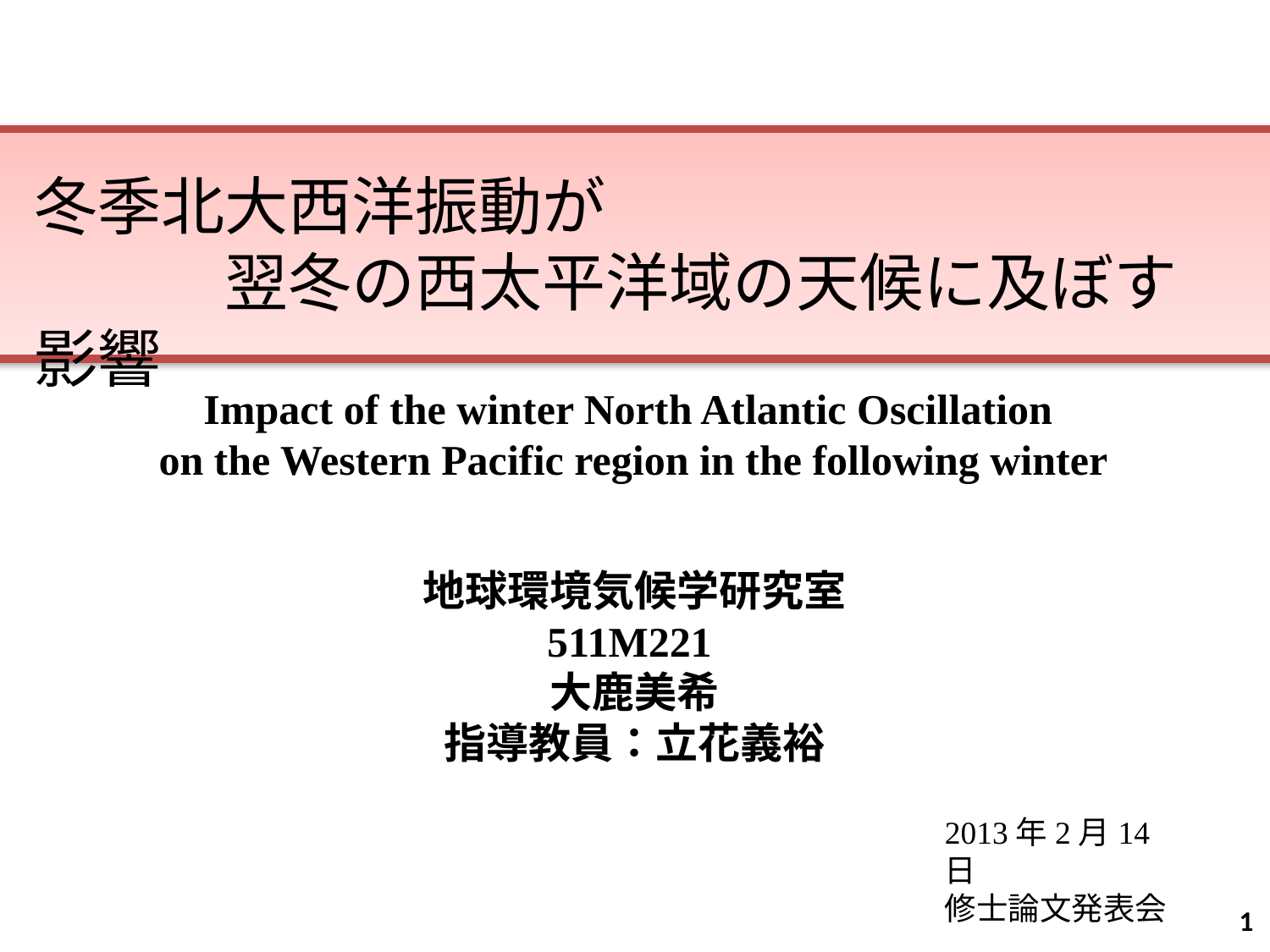

冬季北大西洋振動が
　　　翌冬の西太平洋域の天候に及ぼす影響
Impact of the winter North Atlantic Oscillation
on the Western Pacific region in the following winter
地球環境気候学研究室
511M221
大鹿美希
指導教員：立花義裕
2013年2月14日
修士論文発表会
1